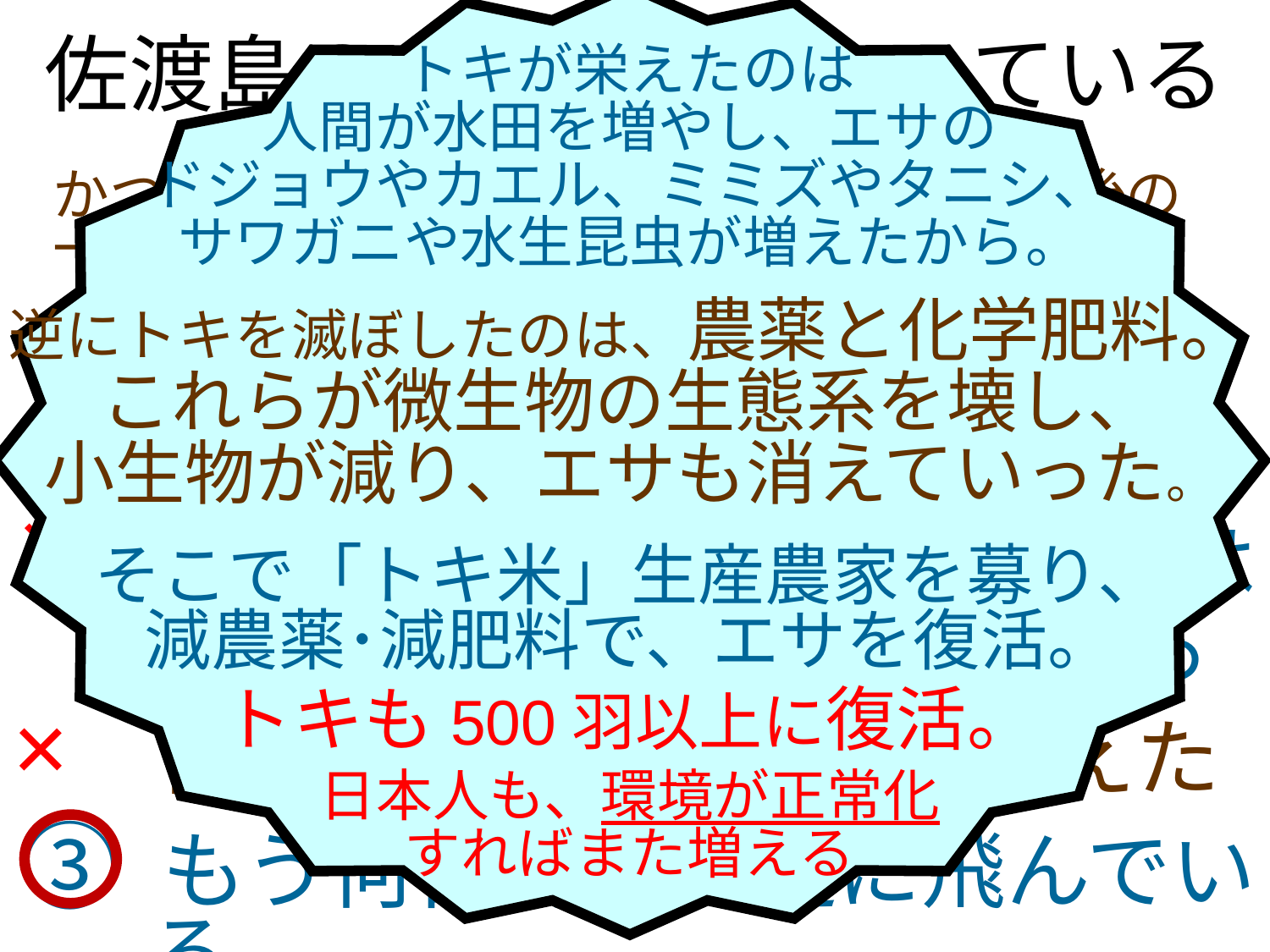

トキが栄えたのは
人間が水田を増やし、エサの
ドジョウやカエル、ミミズやタニシ、
サワガニや水生昆虫が増えたから。

逆にトキを滅ぼしたのは、農薬と化学肥料。
これらが微生物の生態系を壊し、
小生物が減り、エサも消えていった。
そこで「トキ米」生産農家を募り、
減農薬･減肥料で、エサを復活。
トキも500羽以上に復活。
日本人も、環境が正常化
すればまた増える

佐渡島のトキはどうなっているのか
かつて全国に何百万羽もいたトキの、最後の一羽となった「キンちゃん」が死んだ後、
中国陝西省の棚田に生息していた数十羽のトキを２羽ずつ借りてきて、入れ替えつつ繁殖を試行。
ある程度増えたので、島内に放鳥してみたら…
×
① 自然の中では繁殖せず、今はケージの中に10羽ほどいる
② 自然の中でも数十羽まで増えた
③ もう何百羽も普通に飛んでいる
×